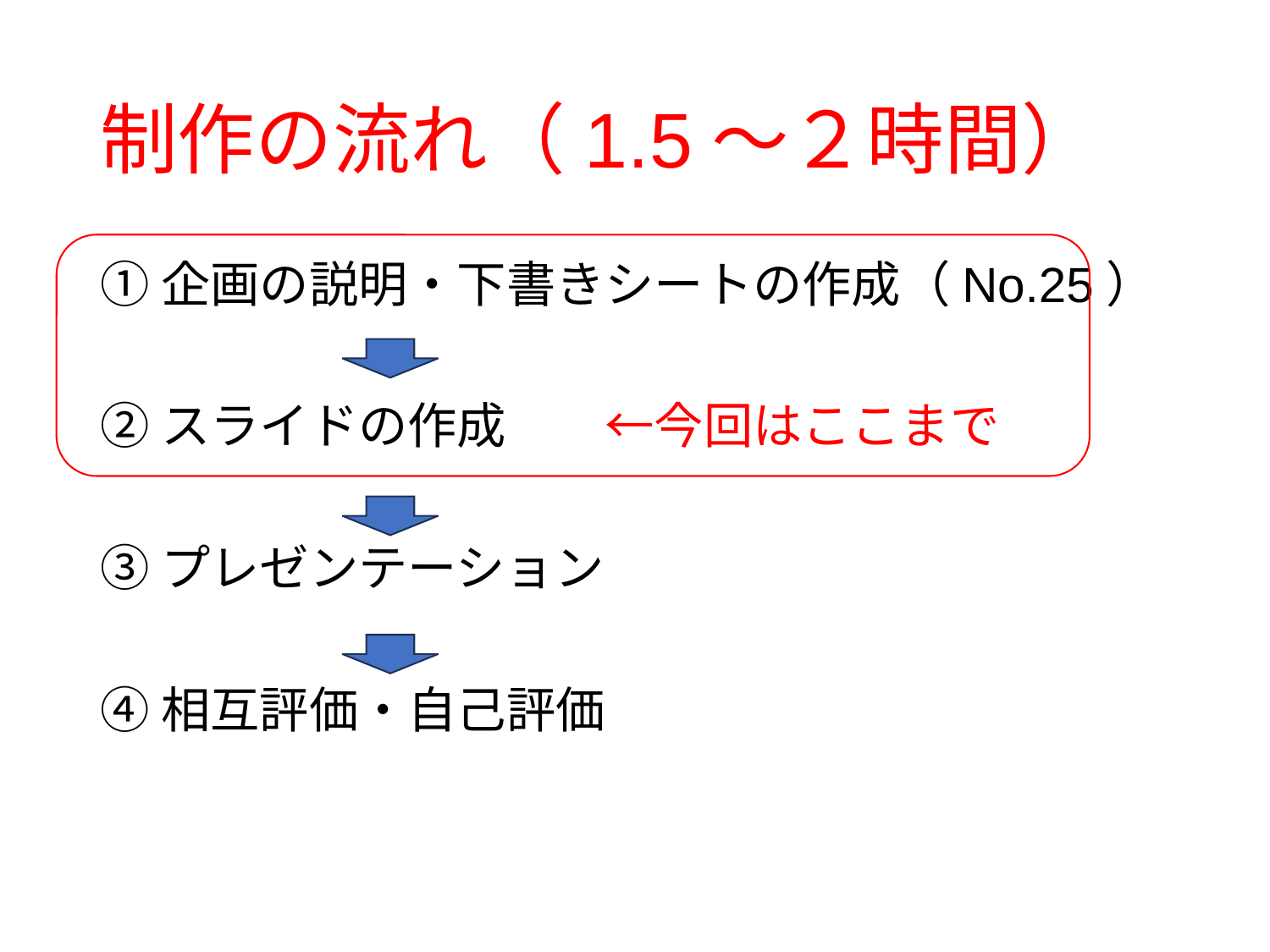

# 制作の流れ（1.5～２時間）

①企画の説明・下書きシートの作成（No.25）

②スライドの作成　　←今回はここまで

③プレゼンテーション

④相互評価・自己評価